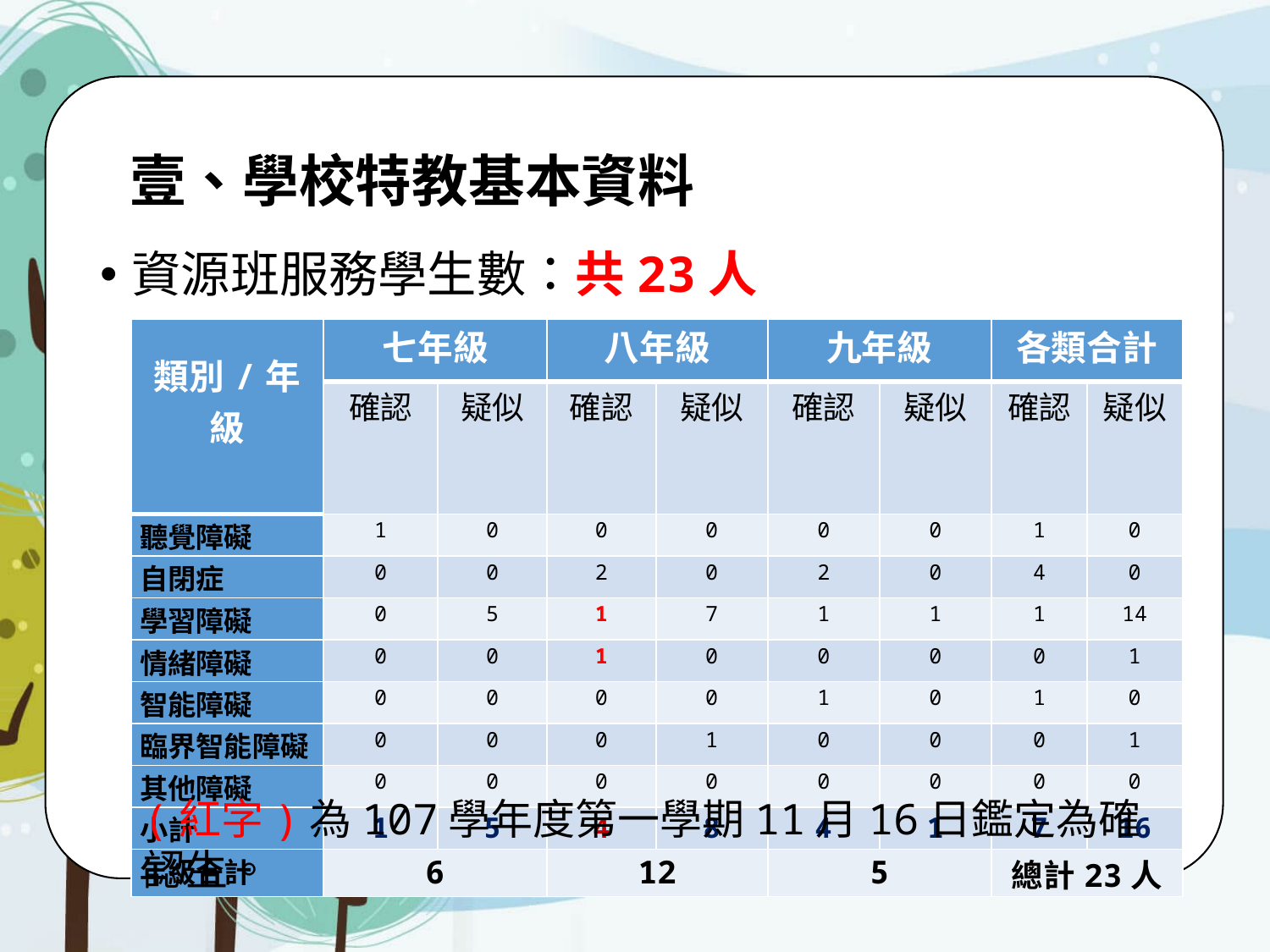

壹、學校特教基本資料
資源班服務學生數：共23人

| 類別/年級 | 七年級 |  | 八年級 |  | 九年級 |  | 各類合計 |  |
| --- | --- | --- | --- | --- | --- | --- | --- | --- |
|  | 確認 | 疑似 | 確認 | 疑似 | 確認 | 疑似 | 確認 | 疑似 |
| 聽覺障礙 | 1 | 0 | 0 | 0 | 0 | 0 | 1 | 0 |
| 自閉症 | 0 | 0 | 2 | 0 | 2 | 0 | 4 | 0 |
| 學習障礙 | 0 | 5 | 1 | 7 | 1 | 1 | 1 | 14 |
| 情緒障礙 | 0 | 0 | 1 | 0 | 0 | 0 | 0 | 1 |
| 智能障礙 | 0 | 0 | 0 | 0 | 1 | 0 | 1 | 0 |
| 臨界智能障礙 | 0 | 0 | 0 | 1 | 0 | 0 | 0 | 1 |
| 其他障礙 | 0 | 0 | 0 | 0 | 0 | 0 | 0 | 0 |
| 小計 | 1 | 5 | 4 | 8 | 4 | 1 | 7 | 16 |
| 年級合計 | 6 |  | 12 |  | 5 |  | 總計23人 |  |
(紅字)為107學年度第一學期11月16日鑑定為確認生。